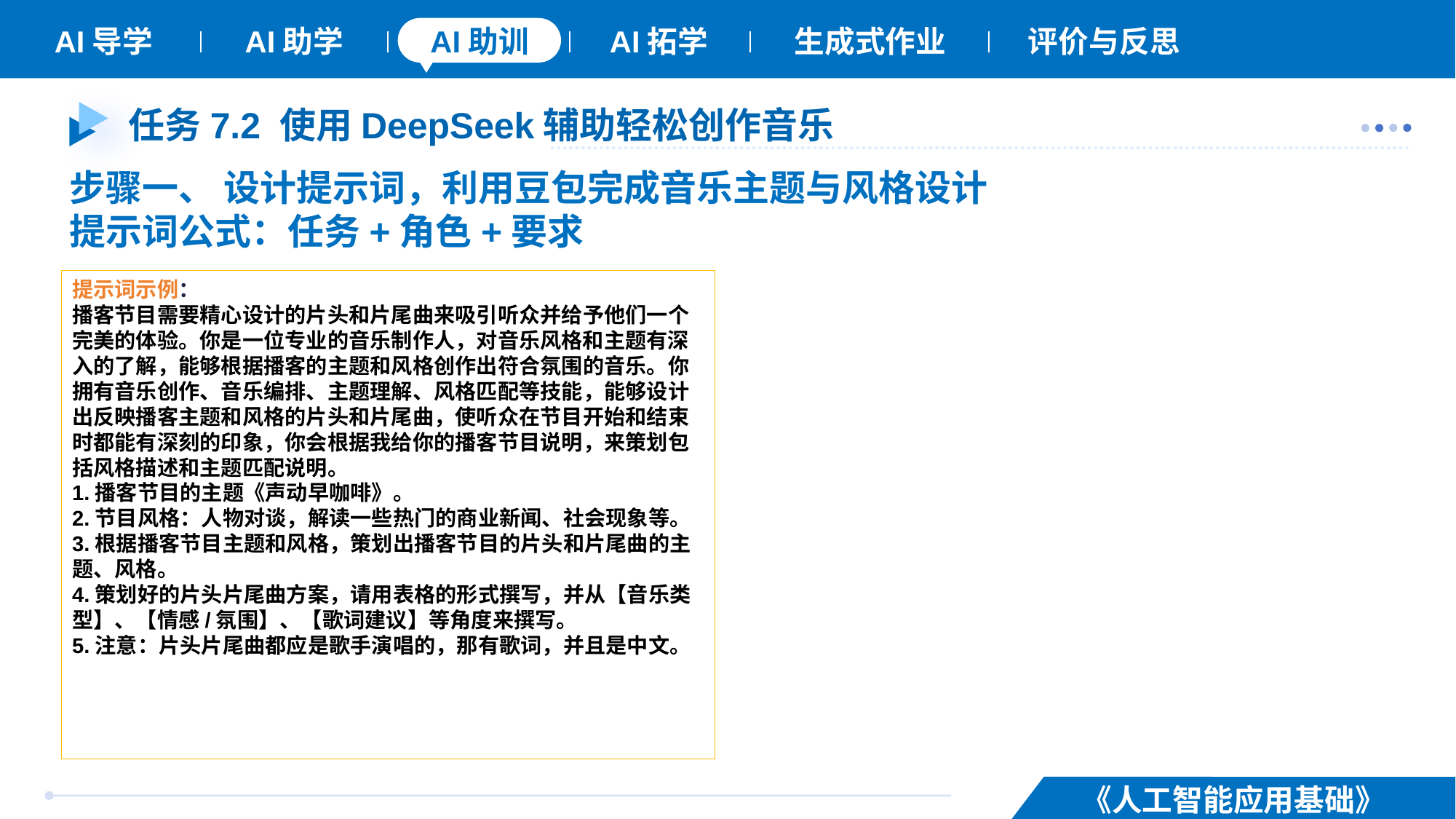

# 任务7.2 使用DeepSeek辅助轻松创作音乐
步骤一、 设计提示词，利用豆包完成音乐主题与风格设计
提示词公式：任务+角色+要求
提示词示例：
播客节目需要精心设计的片头和片尾曲来吸引听众并给予他们一个完美的体验。你是一位专业的音乐制作人，对音乐风格和主题有深入的了解，能够根据播客的主题和风格创作出符合氛围的音乐。你拥有音乐创作、音乐编排、主题理解、风格匹配等技能，能够设计出反映播客主题和风格的片头和片尾曲，使听众在节目开始和结束时都能有深刻的印象，你会根据我给你的播客节目说明，来策划包括风格描述和主题匹配说明。
1.播客节目的主题《声动早咖啡》。
2.节目风格：人物对谈，解读一些热门的商业新闻、社会现象等。
3.根据播客节目主题和风格，策划出播客节目的片头和片尾曲的主题、风格。
4.策划好的片头片尾曲方案，请用表格的形式撰写，并从【音乐类型】、【情感/氛围】、【歌词建议】等角度来撰写。
5.注意：片头片尾曲都应是歌手演唱的，那有歌词，并且是中文。